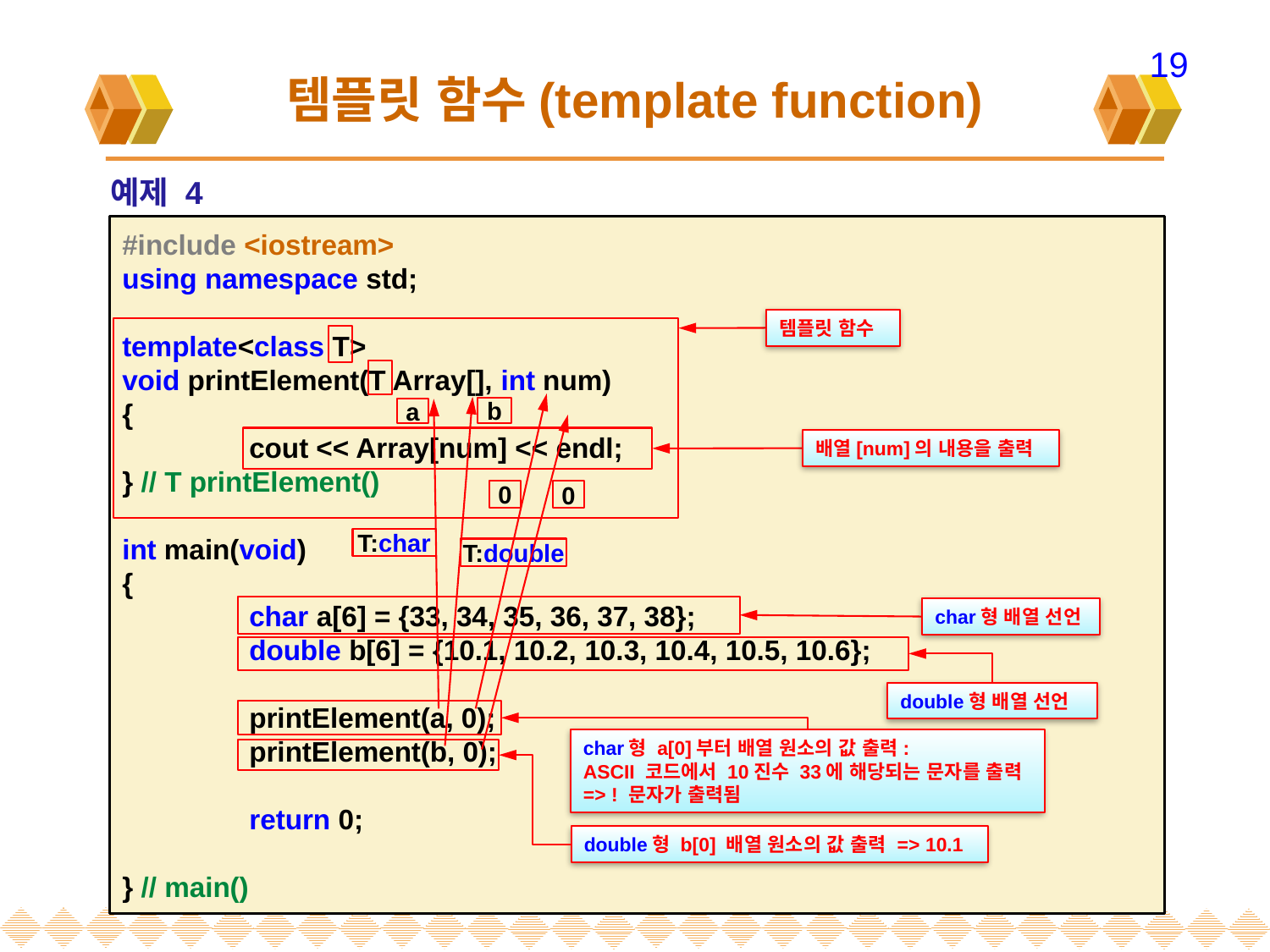

19
# 템플릿 함수(template function)
 예제 4

#include <iostream>
using namespace std;

template<class T>
void printElement(T Array[], int num)
{
	cout << Array[num] << endl;
} // T printElement()

int main(void)
{
	char a[6] = {33, 34, 35, 36, 37, 38};
	double b[6] = {10.1, 10.2, 10.3, 10.4, 10.5, 10.6};

	printElement(a, 0);
	printElement(b, 0);

	return 0;

} // main()
템플릿 함수

b
a

배열[num]의 내용을 출력
0
0
T:char
T:double

char형 배열 선언

double형 배열 선언

char형 a[0]부터 배열 원소의 값 출력:
ASCII 코드에서 10진수 33에 해당되는 문자를 출력
=> ! 문자가 출력됨

double형 b[0] 배열 원소의 값 출력 => 10.1